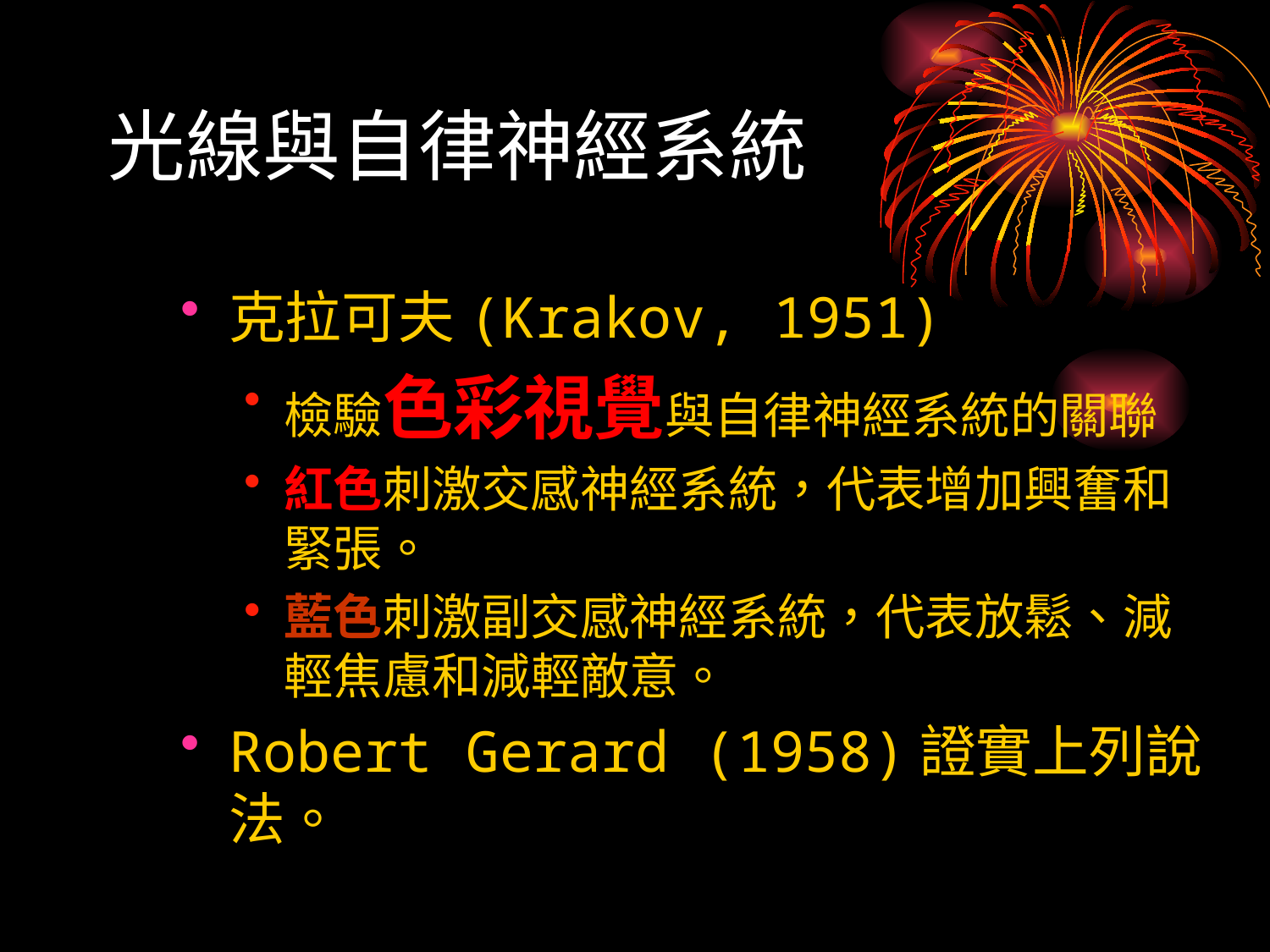

# 光線與自律神經系統
克拉可夫(Krakov, 1951)
檢驗色彩視覺與自律神經系統的關聯
紅色刺激交感神經系統，代表增加興奮和緊張。
藍色刺激副交感神經系統，代表放鬆、減輕焦慮和減輕敵意。
Robert Gerard (1958)證實上列說法。